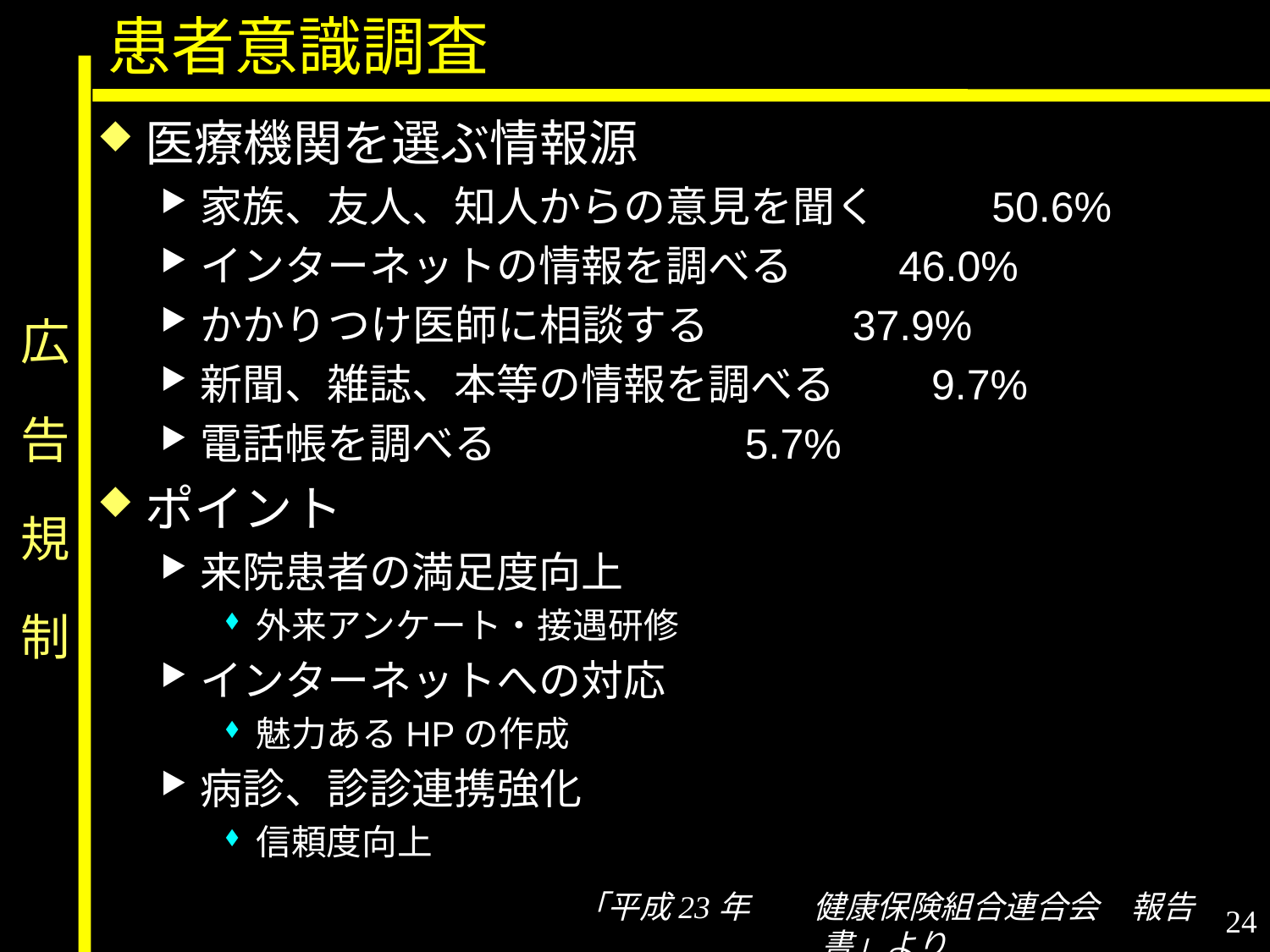

患者意識調査

医療機関を選ぶ情報源
家族、友人、知人からの意見を聞く　  　50.6%
インターネットの情報を調べる          46.0%
かかりつけ医師に相談する              37.9%
新聞、雑誌、本等の情報を調べる         9.7%
電話帳を調べる                         5.7%
ポイント
来院患者の満足度向上
外来アンケート・接遇研修
インターネットへの対応
魅力あるHPの作成
病診、診診連携強化
信頼度向上
# 広　告　規　制
「平成23年　　健康保険組合連合会　報告書」より
24